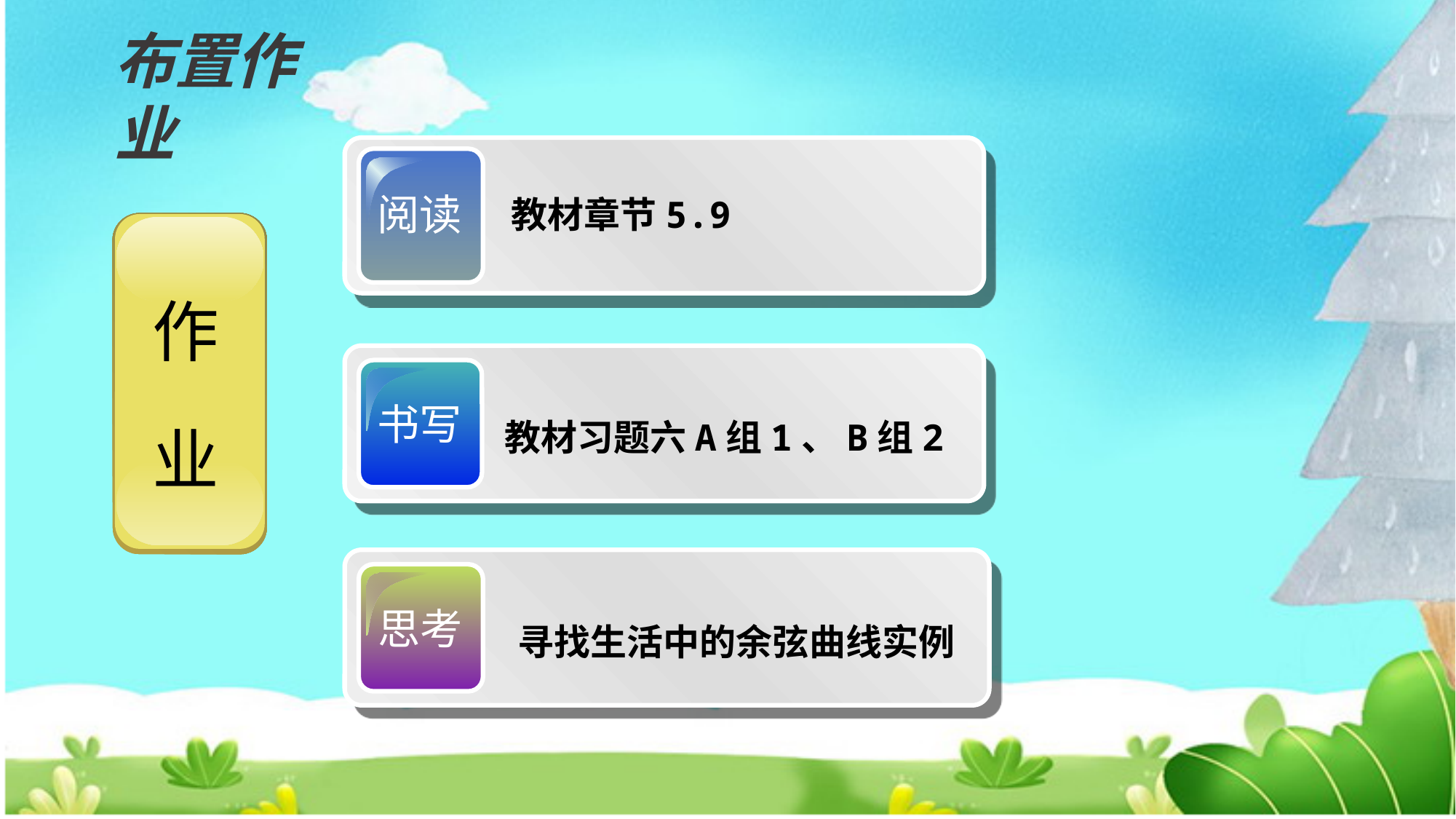

布置作业

阅读
教材章节5.9

书写
教材习题六A组1、B组2

思考
寻找生活中的余弦曲线实例

作
业